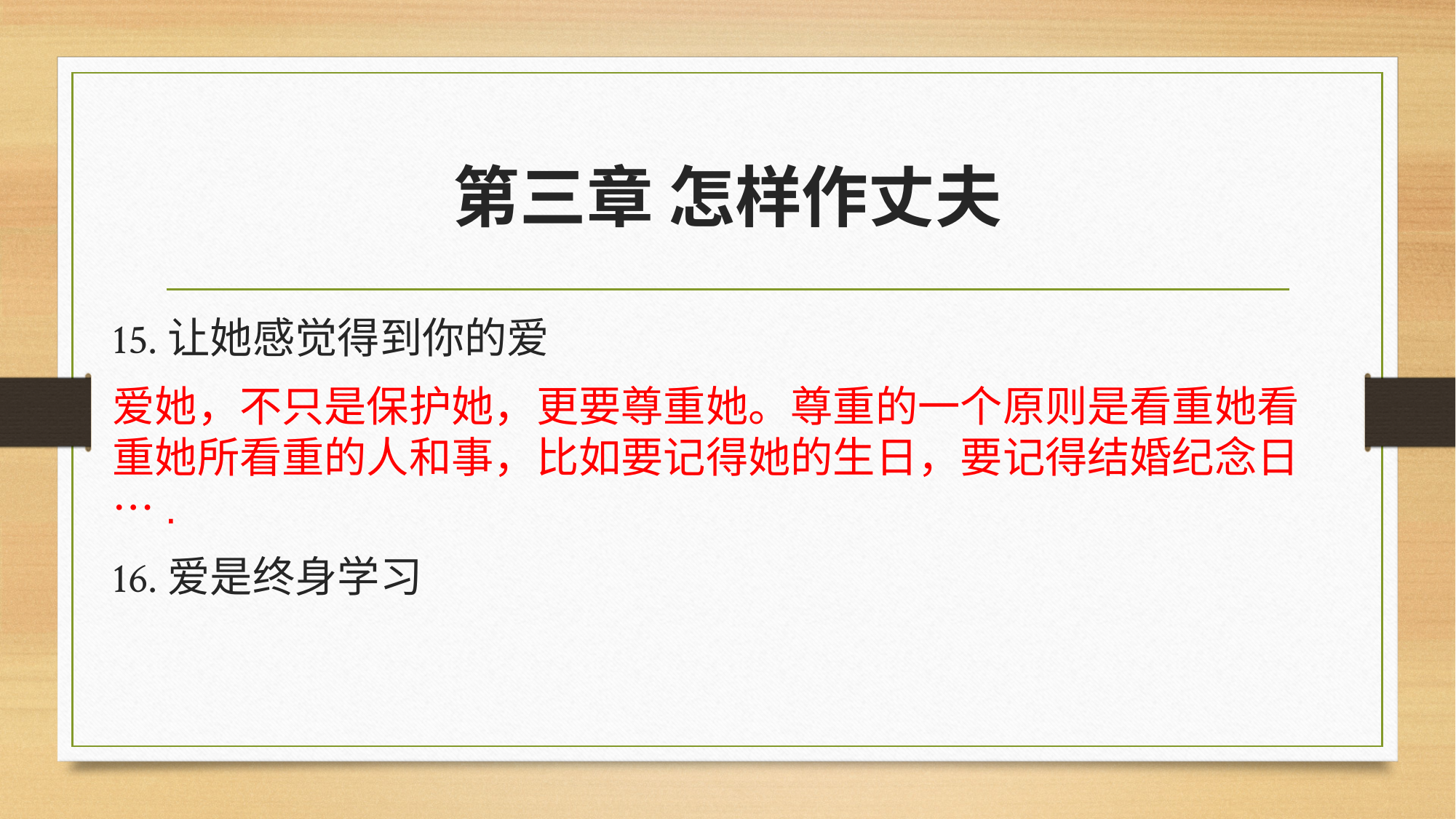

# 第三章 怎样作丈夫
15.让她感觉得到你的爱
爱她，不只是保护她，更要尊重她。尊重的一个原则是看重她看重她所看重的人和事，比如要记得她的生日，要记得结婚纪念日….
16.爱是终身学习